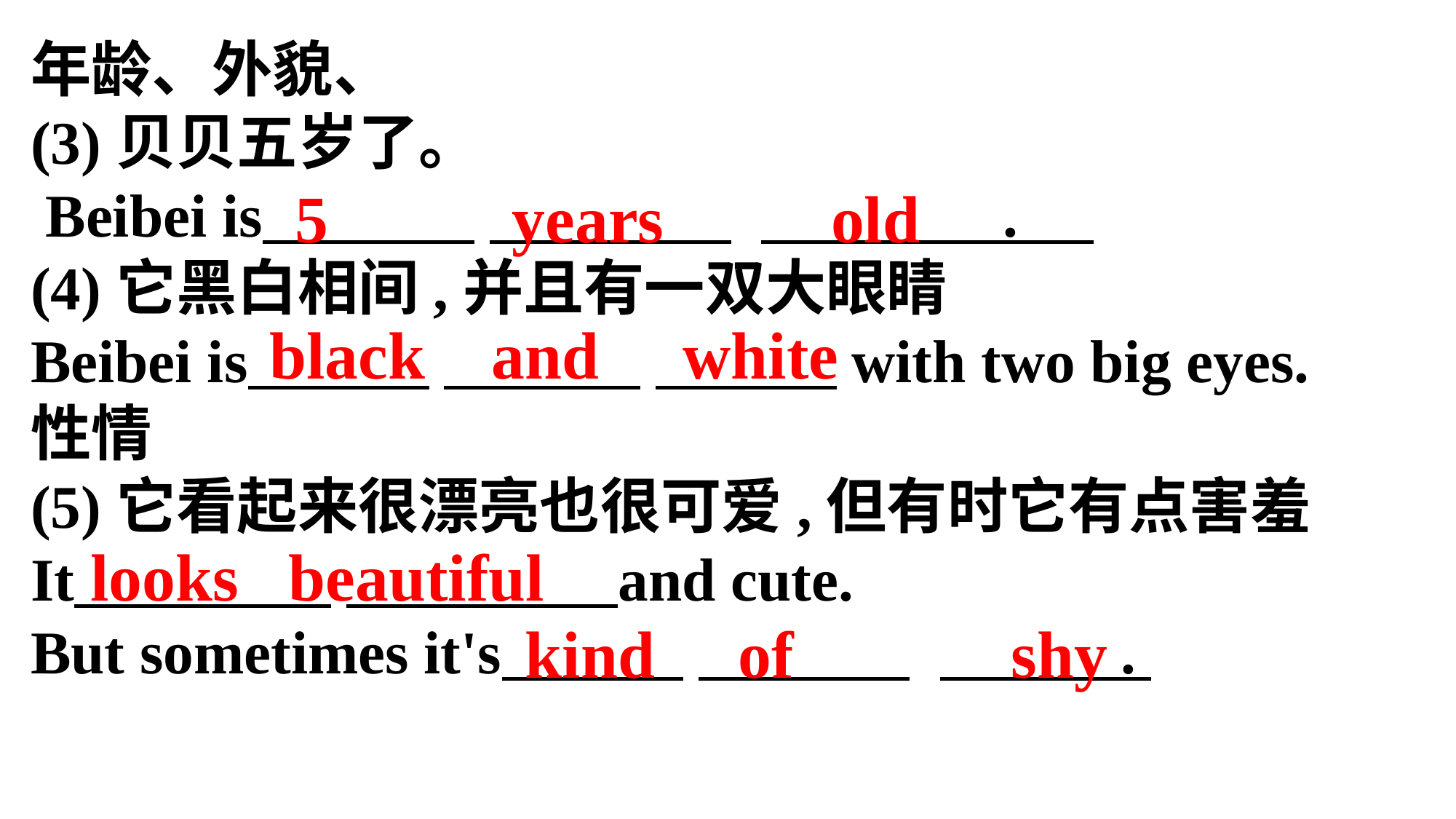

年龄、外貌、
(3)贝贝五岁了。
 Beibei is                                                 .
(4)它黑白相间,并且有一双大眼睛
Beibei is                                        with two big eyes.
性情
(5)它看起来很漂亮也很可爱,但有时它有点害羞
It                                    and cute.
But sometimes it's                                         .

5           years          old
black    and     white
looks   beautiful
kind     of             shy